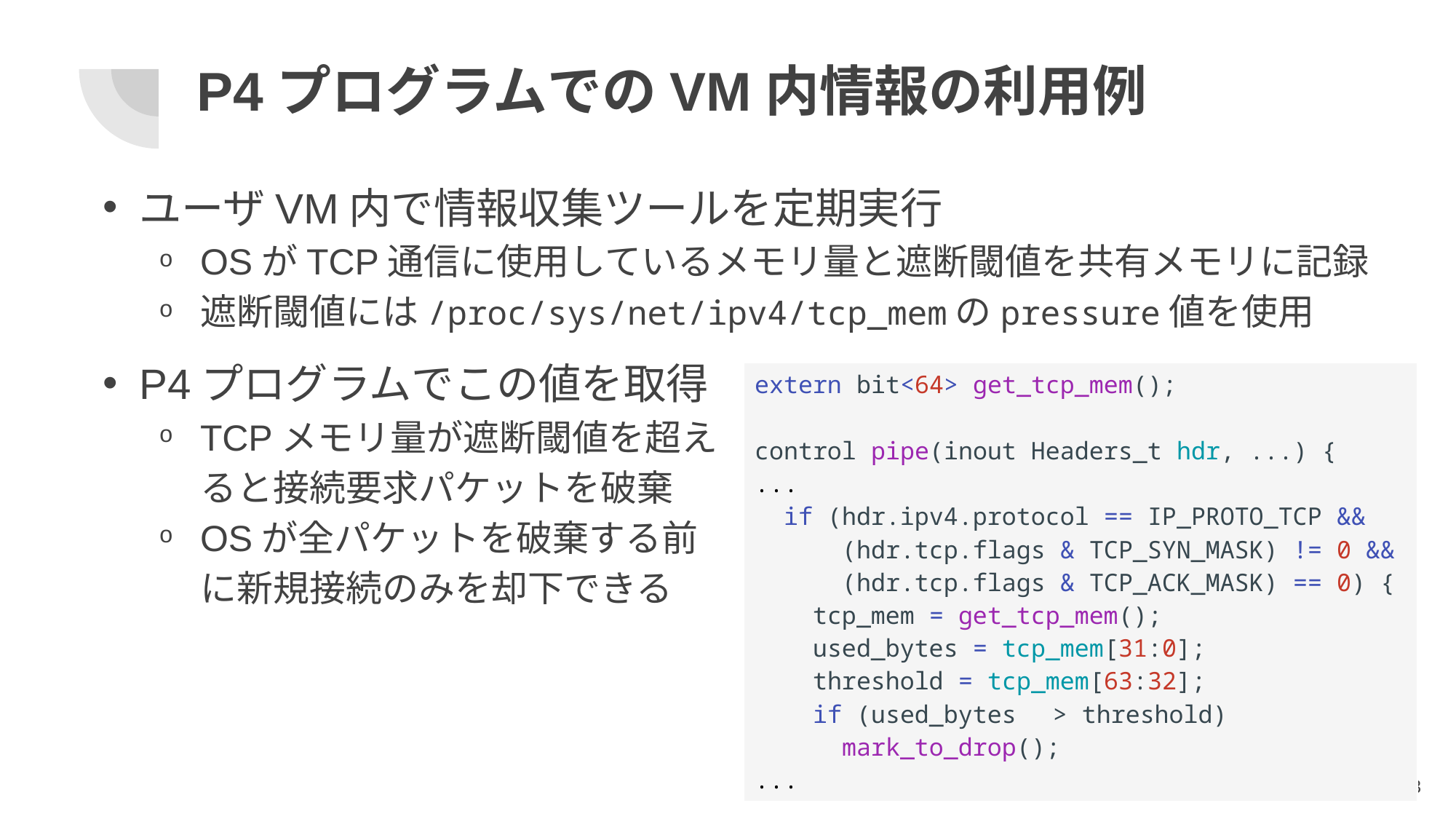

# P4プログラムでのVM内情報の利用例
ユーザVM内で情報収集ツールを定期実行
OSがTCP通信に使用しているメモリ量と遮断閾値を共有メモリに記録
遮断閾値には/proc/sys/net/ipv4/tcp_memのpressure値を使用

P4プログラムでこの値を取得
TCPメモリ量が遮断閾値を超え
ると接続要求パケットを破棄
OSが全パケットを破棄する前
に新規接続のみを却下できる
| extern bit<64> get\_tcp\_mem(); control pipe(inout Headers\_t hdr, ...) { ... if (hdr.ipv4.protocol == IP\_PROTO\_TCP && (hdr.tcp.flags & TCP\_SYN\_MASK) != 0 && (hdr.tcp.flags & TCP\_ACK\_MASK) == 0) { tcp\_mem = get\_tcp\_mem(); used\_bytes = tcp\_mem[31:0]; threshold = tcp\_mem[63:32]; if (used\_bytes　> threshold) mark\_to\_drop(); ... |
| --- |
13